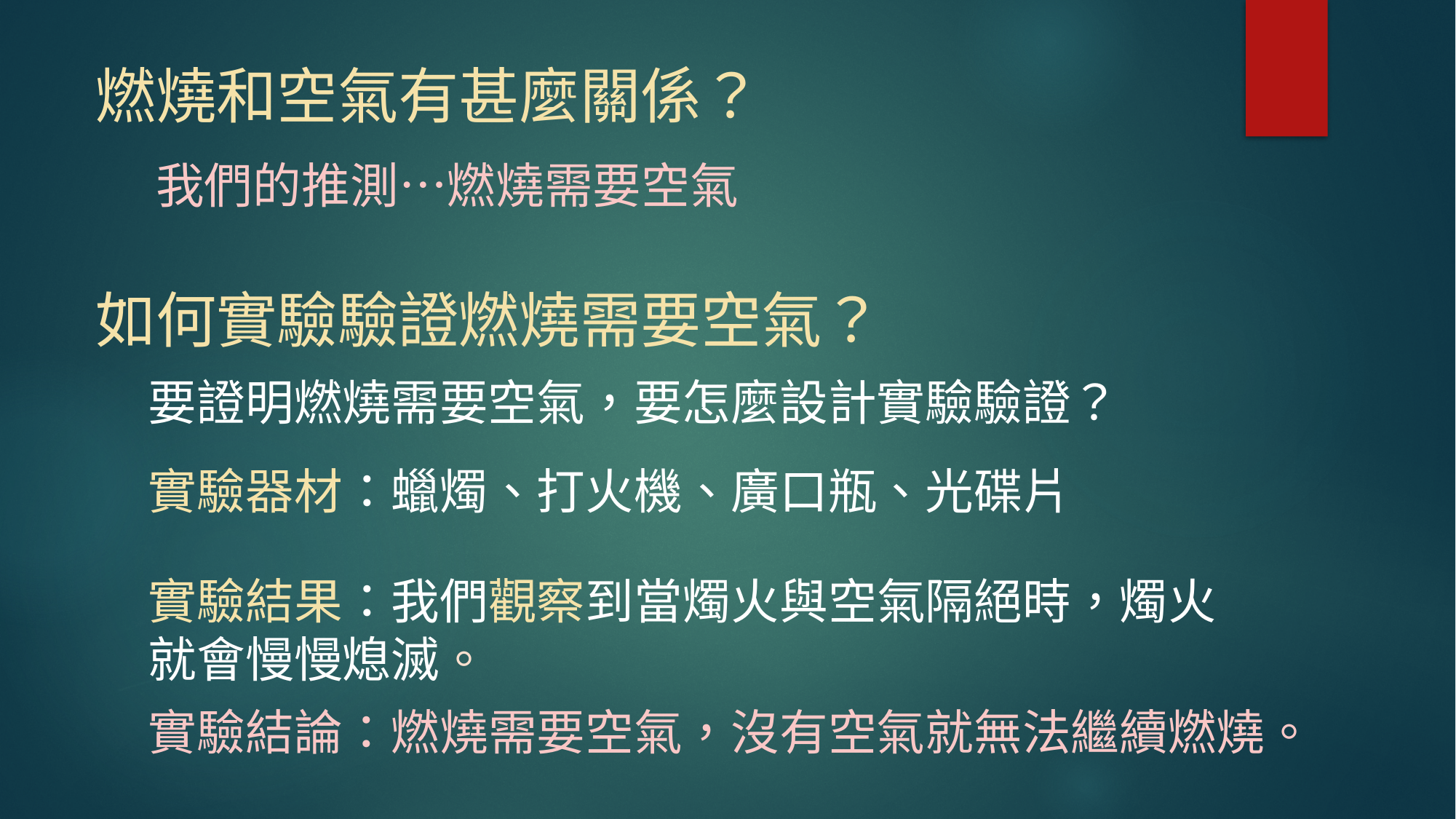

燃燒和空氣有甚麼關係？
我們的推測…燃燒需要空氣
如何實驗驗證燃燒需要空氣？
要證明燃燒需要空氣，要怎麼設計實驗驗證？
實驗器材：蠟燭、打火機、廣口瓶、光碟片
實驗結果：我們觀察到當燭火與空氣隔絕時，燭火就會慢慢熄滅。
實驗結論：燃燒需要空氣，沒有空氣就無法繼續燃燒。